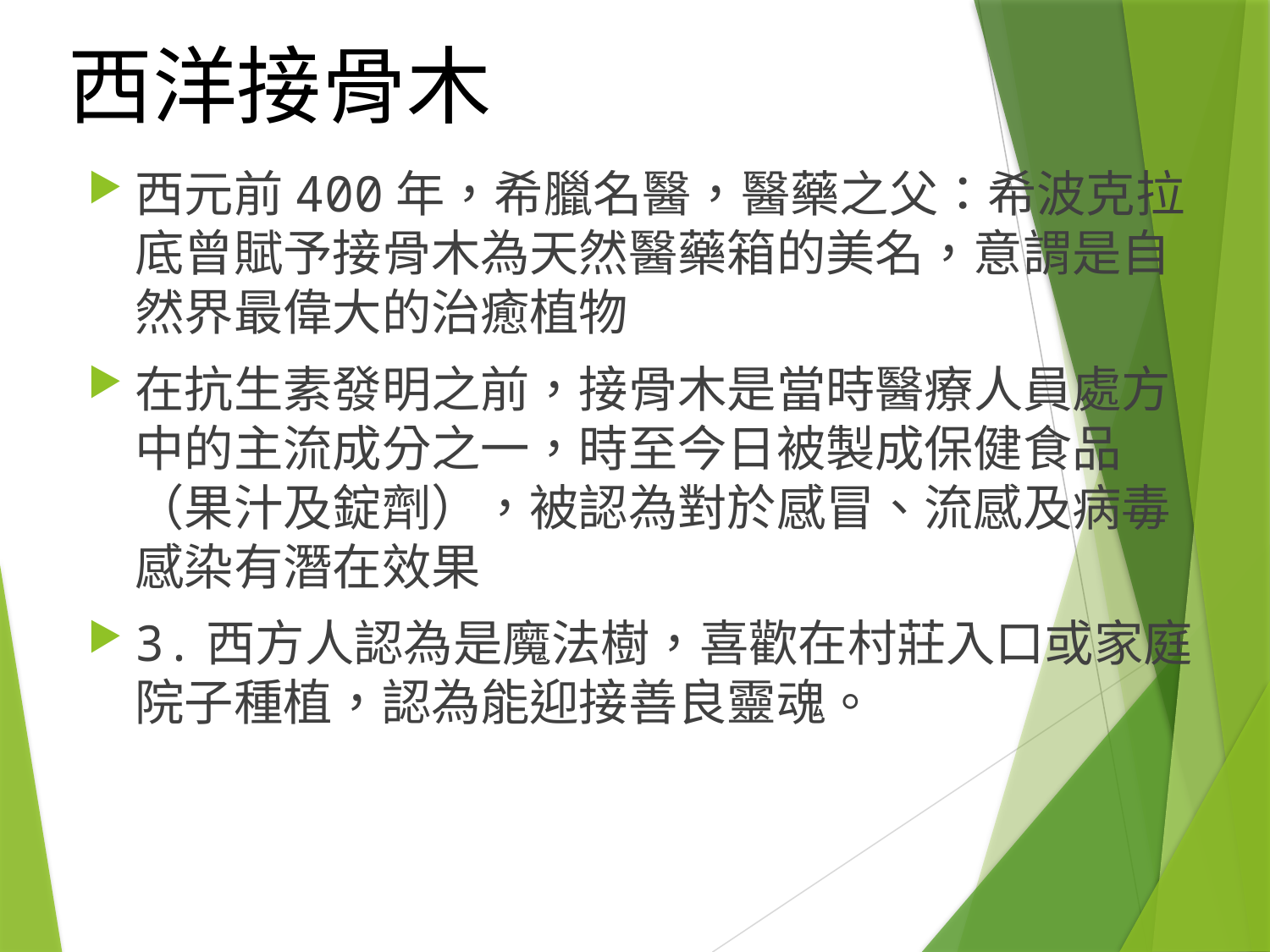

# 西洋接骨木
西元前400年，希臘名醫，醫藥之父：希波克拉底曾賦予接骨木為天然醫藥箱的美名，意謂是自然界最偉大的治癒植物
在抗生素發明之前，接骨木是當時醫療人員處方中的主流成分之一，時至今日被製成保健食品（果汁及錠劑），被認為對於感冒、流感及病毒感染有潛在效果
3.西方人認為是魔法樹，喜歡在村莊入口或家庭院子種植，認為能迎接善良靈魂。